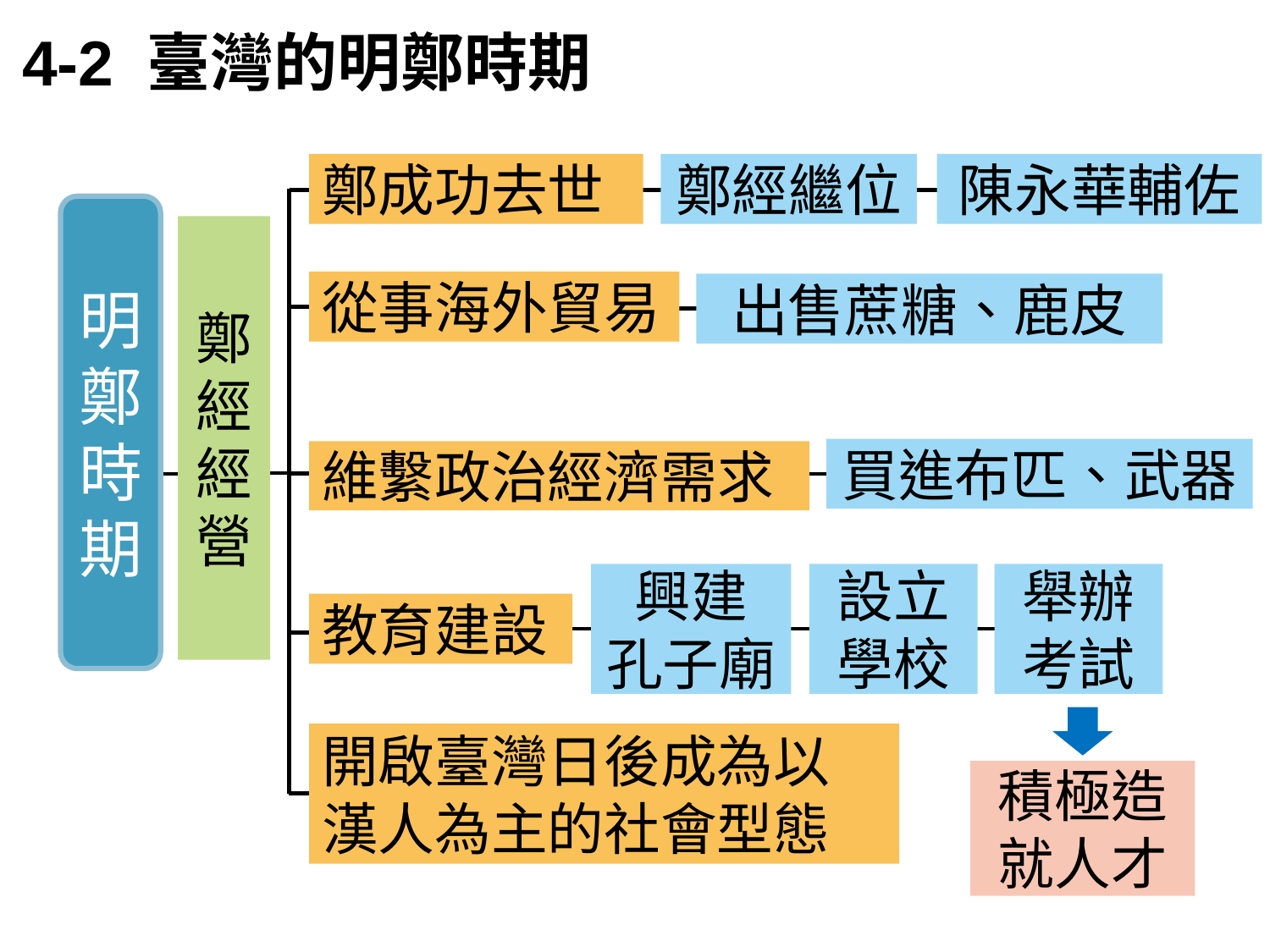

4-2 臺灣的明鄭時期
鄭成功去世
鄭經繼位
陳永華輔佐
明鄭時期
鄭經經營
從事海外貿易
出售蔗糖、鹿皮
買進布匹、武器
維繫政治經濟需求
設立學校
舉辦考試
興建
孔子廟
教育建設

開啟臺灣日後成為以漢人為主的社會型態
積極造就人才